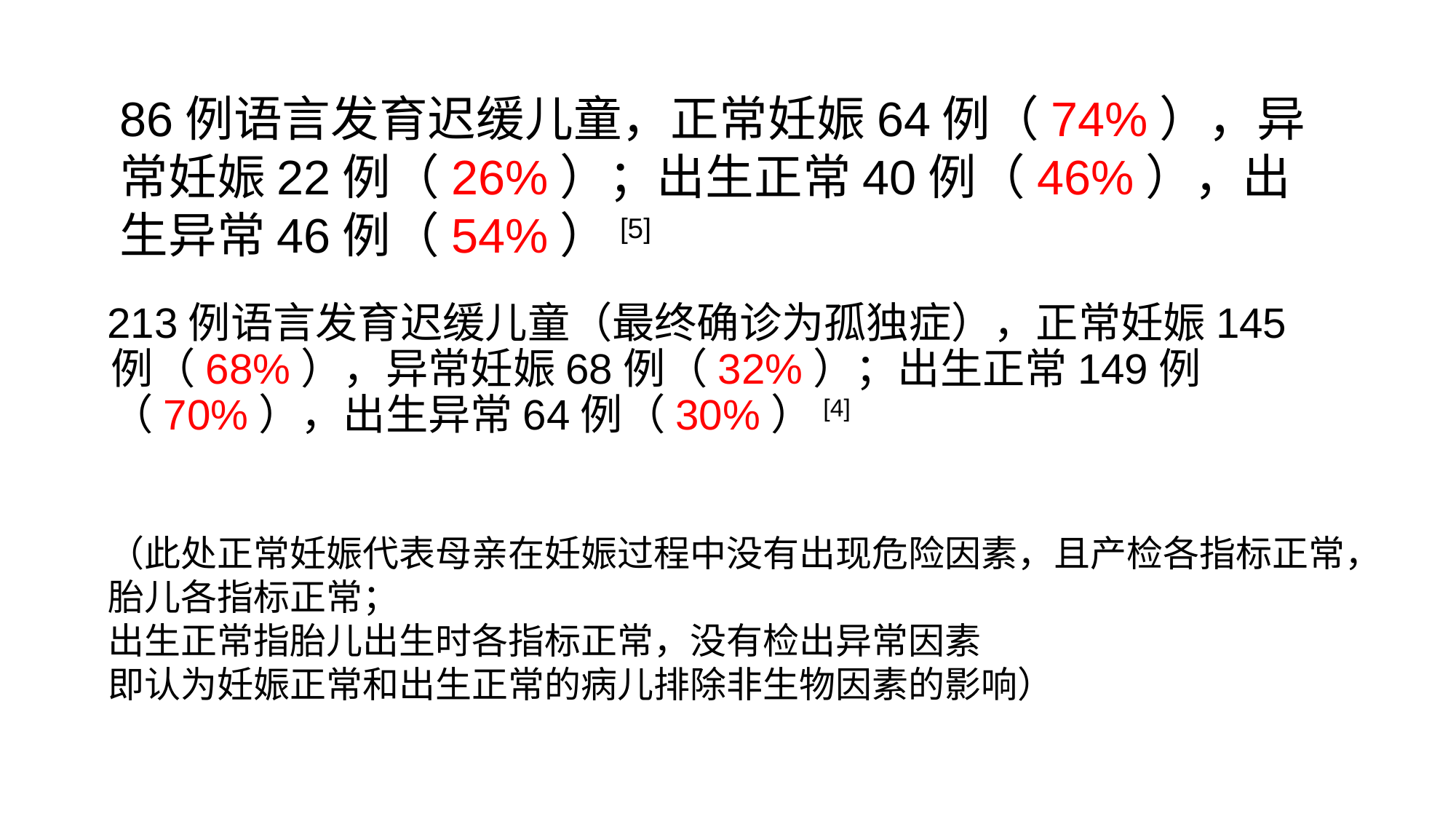

86例语言发育迟缓儿童，正常妊娠64例（74%），异常妊娠22例（26%）；出生正常40例（46%），出生异常46例（54%）[5]

  213例语言发育迟缓儿童（最终确诊为孤独症），正常妊娠145例（68%），异常妊娠68例（32%）；出生正常149例（70%），出生异常64例（30%）[4]
（此处正常妊娠代表母亲在妊娠过程中没有出现危险因素，且产检各指标正常，胎儿各指标正常；
出生正常指胎儿出生时各指标正常，没有检出异常因素
即认为妊娠正常和出生正常的病儿排除非生物因素的影响）